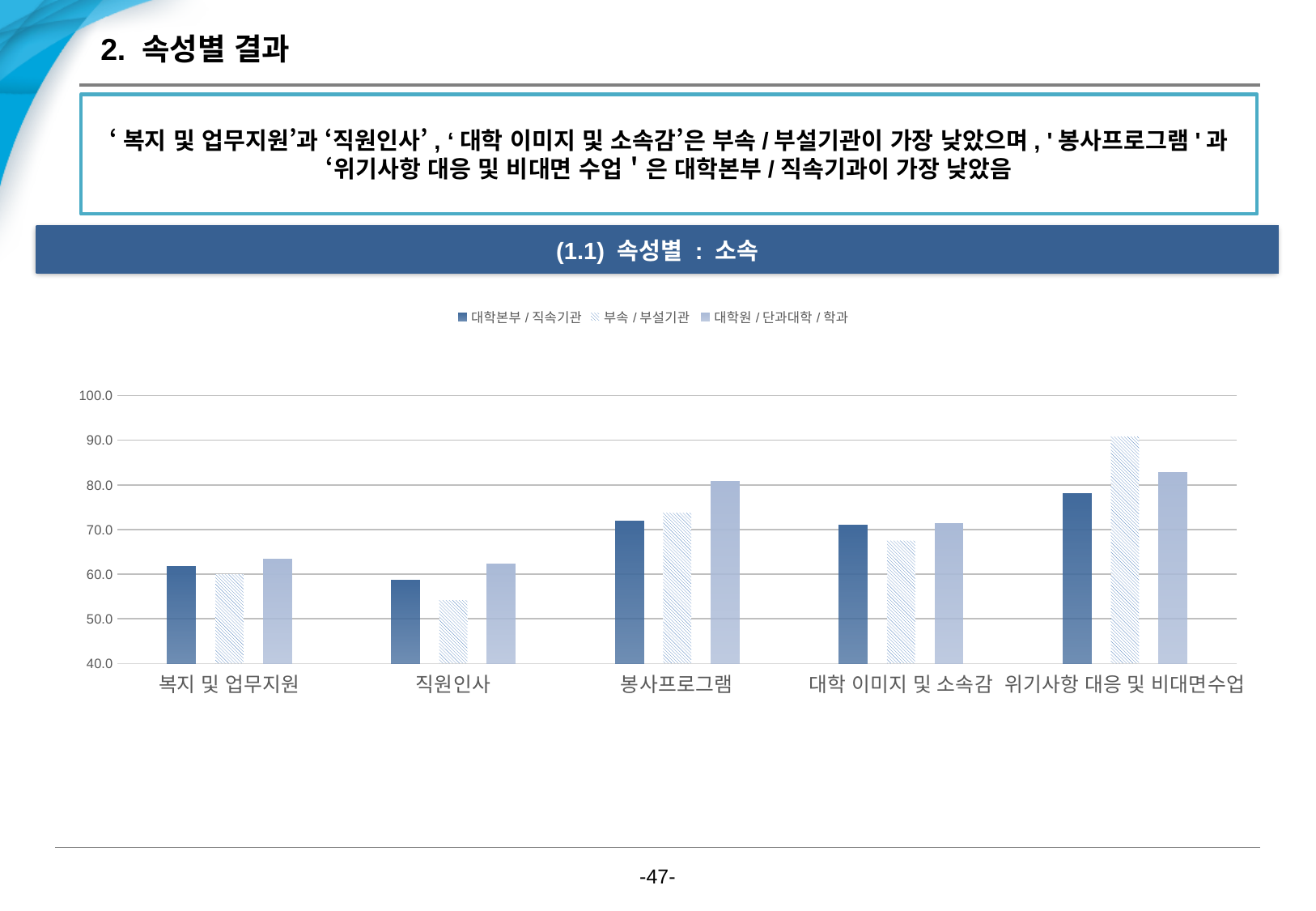

# 2. 속성별 결과

‘복지 및 업무지원’과 ‘직원인사’, ‘대학 이미지 및 소속감’은 부속/부설기관이 가장 낮았으며, '봉사프로그램'과 ‘위기사항 대응 및 비대면 수업＇은 대학본부/직속기과이 가장 낮았음
(1.1) 속성별 : 소속

### Chart

| Category | 대학본부/직속기관 | 부속/부설기관  | 대학원/단과대학/학과 |
|---|---|---|---|
| 복지 및 업무지원 | 61.63742690035088 | 60.000000001249994 | 63.33333333416667 |
| 직원인사 | 58.5964912282456 | 54.1666666675 | 62.22222222166666 |
| 봉사프로그램 | 71.87134502929825 | 73.75 | 80.83333333333333 |
| 대학 이미지 및 소속감 | 70.94736842105263 | 67.5 | 71.33333333333333 |
| 위기사항 대응 및 비대면수업 | 78.01169590614036 | 90.83333333249999 | 82.77777777666667 |
-47-